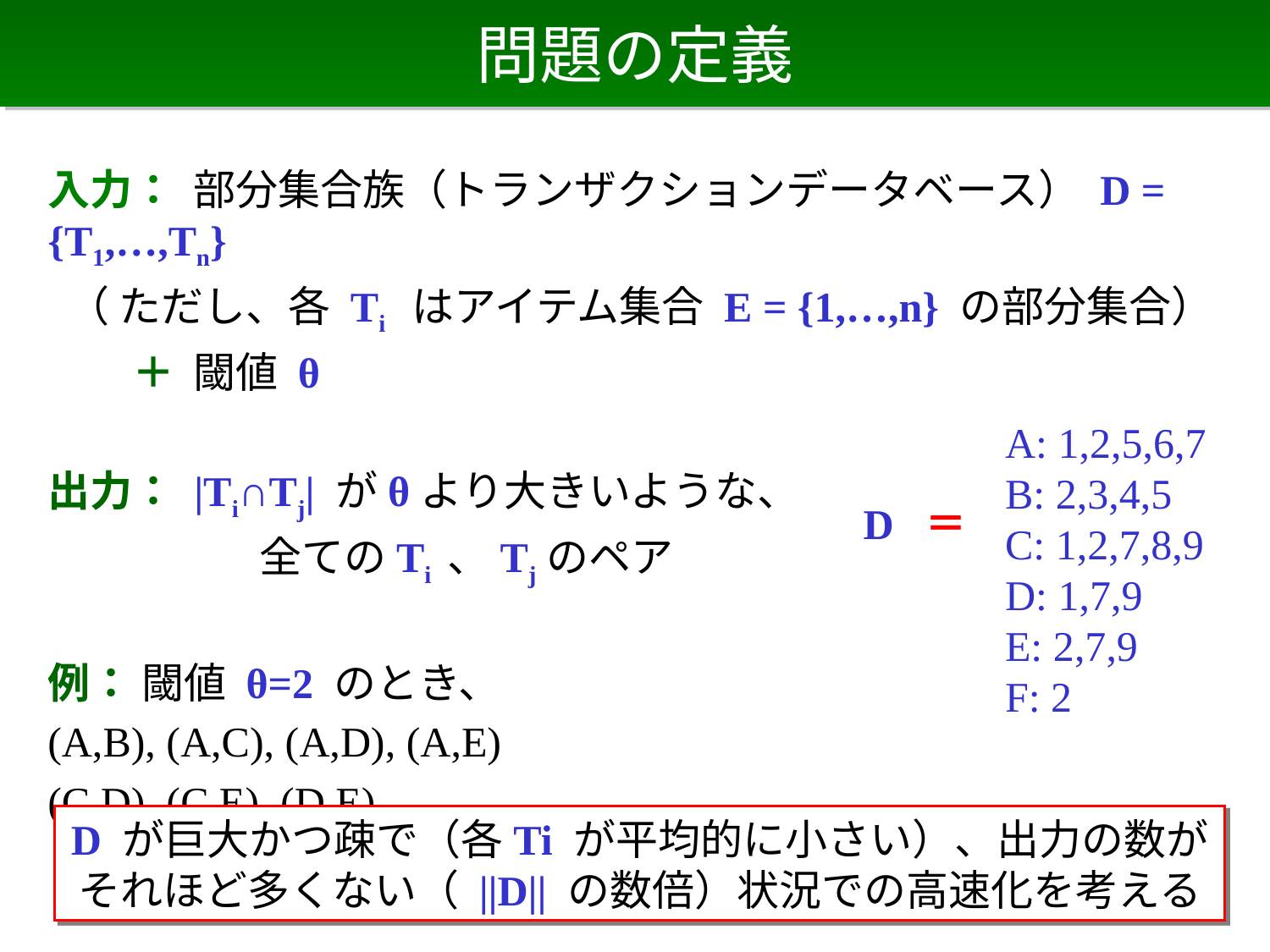

# 問題の定義
入力：  部分集合族（トランザクションデータベース） D = {T1,…,Tn}
 （ ただし、各 Ti  はアイテム集合 E = {1,…,n} の部分集合）
　　＋  閾値 θ

出力： |Ti∩Tj| がθより大きいような、
　　　　　全てのTi 、Tjのペア

例： 閾値 θ=2 のとき、
(A,B), (A,C), (A,D), (A,E)
(C,D), (C,E), (D,E)

A: 1,2,5,6,7
B: 2,3,4,5
C: 1,2,7,8,9
D: 1,7,9
E: 2,7,9
F: 2
D  ＝
D が巨大かつ疎で（各Ti が平均的に小さい）、出力の数がそれほど多くない（ ||D|| の数倍）状況での高速化を考える